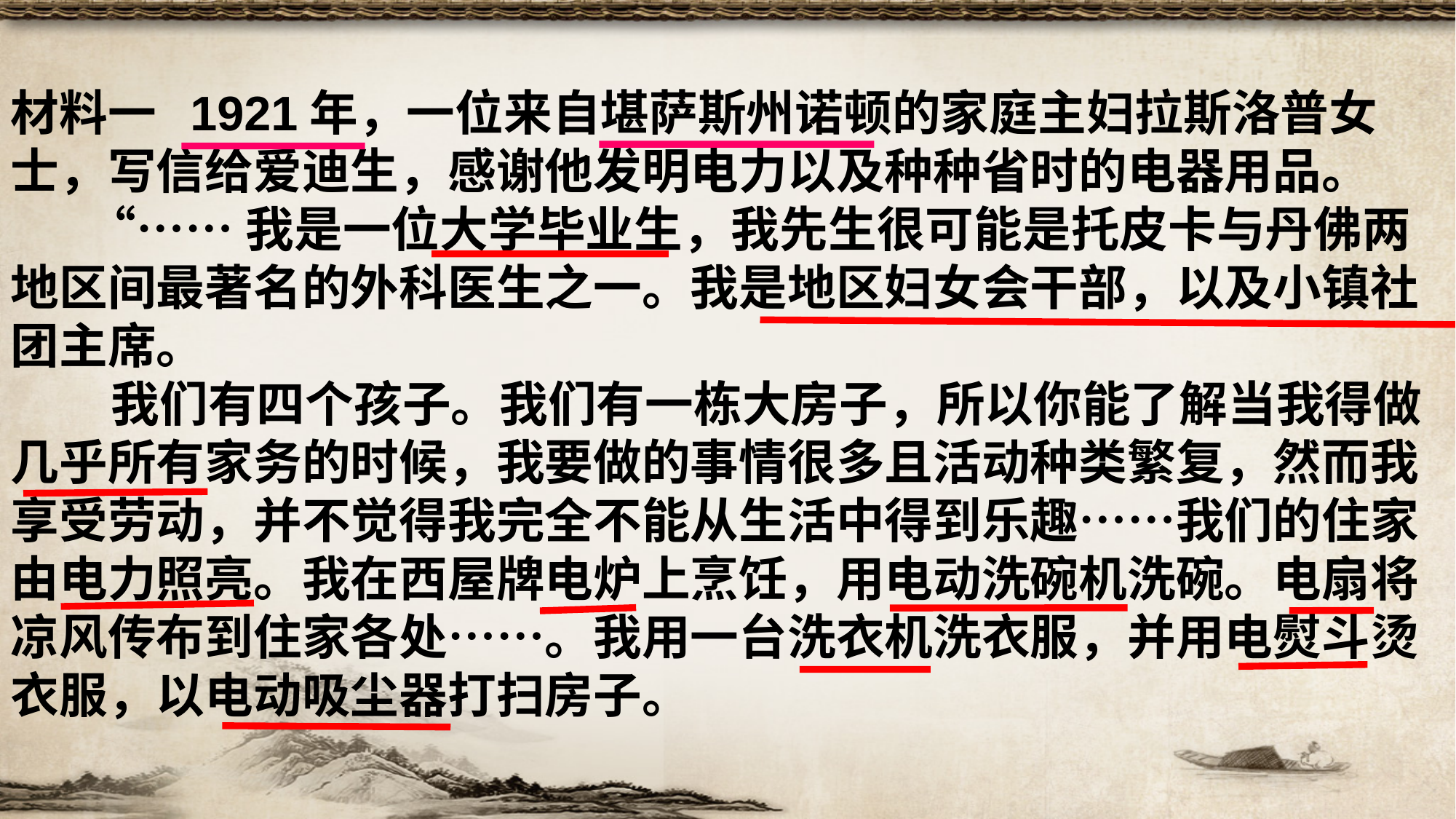

材料一  1921年，一位来自堪萨斯州诺顿的家庭主妇拉斯洛普女士，写信给爱迪生，感谢他发明电力以及种种省时的电器用品。
       “……我是一位大学毕业生，我先生很可能是托皮卡与丹佛两地区间最著名的外科医生之一。我是地区妇女会干部，以及小镇社团主席。
        我们有四个孩子。我们有一栋大房子，所以你能了解当我得做几乎所有家务的时候，我要做的事情很多且活动种类繁复，然而我享受劳动，并不觉得我完全不能从生活中得到乐趣……我们的住家由电力照亮。我在西屋牌电炉上烹饪，用电动洗碗机洗碗。电扇将凉风传布到住家各处……。我用一台洗衣机洗衣服，并用电熨斗烫衣服，以电动吸尘器打扫房子。